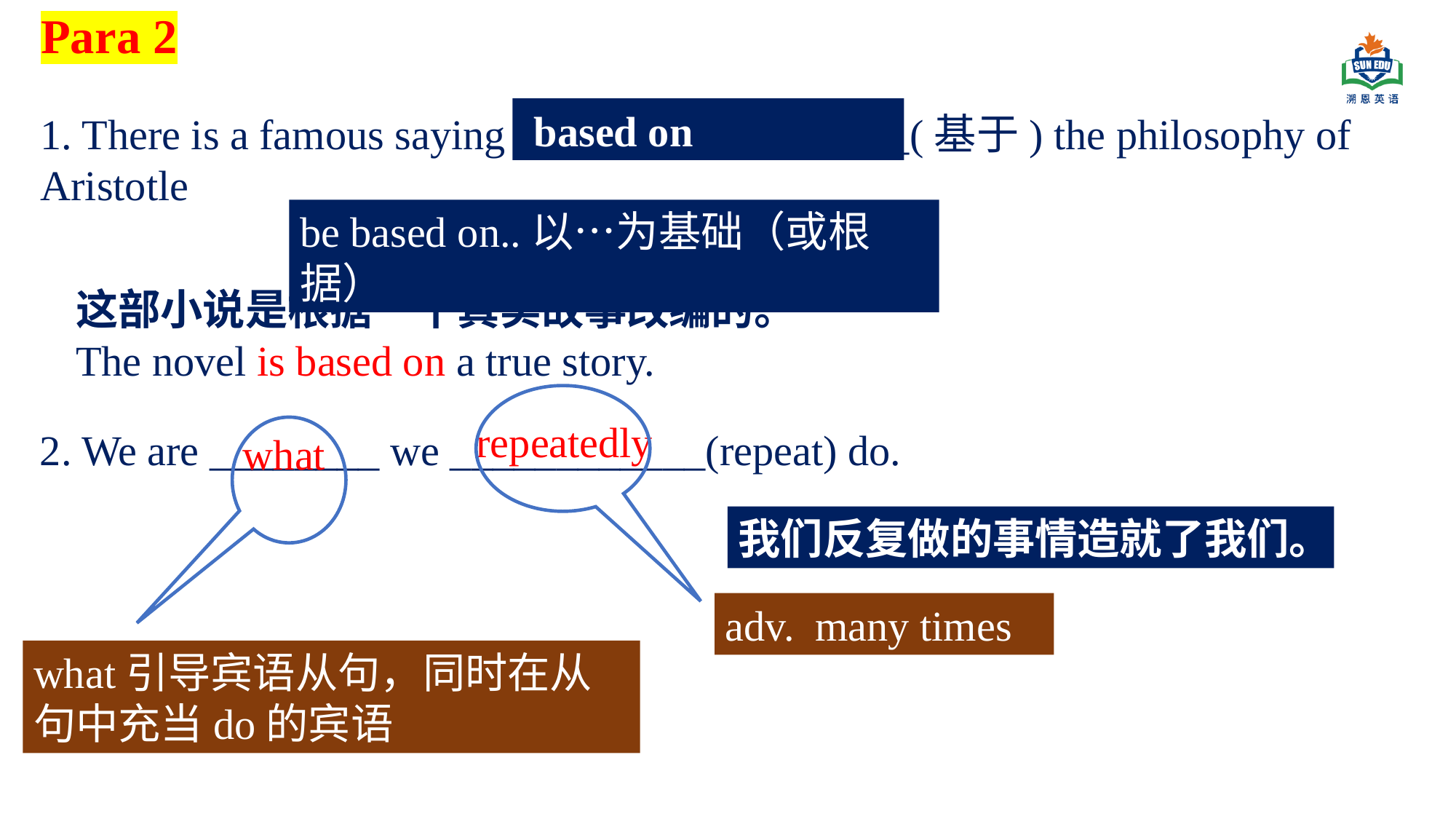

Para 2
 is based on
 based on
1. There is a famous saying  that  ______________(基于) the philosophy of Aristotle
be based on..以…为基础（或根据）
这部小说是根据一个真实故事改编的。
The novel is based on a true story.

repeatedly

2. We are ________ we ____________(repeat) do.
what
我们反复做的事情造就了我们。
adv.  many times
what引导宾语从句，同时在从句中充当do的宾语